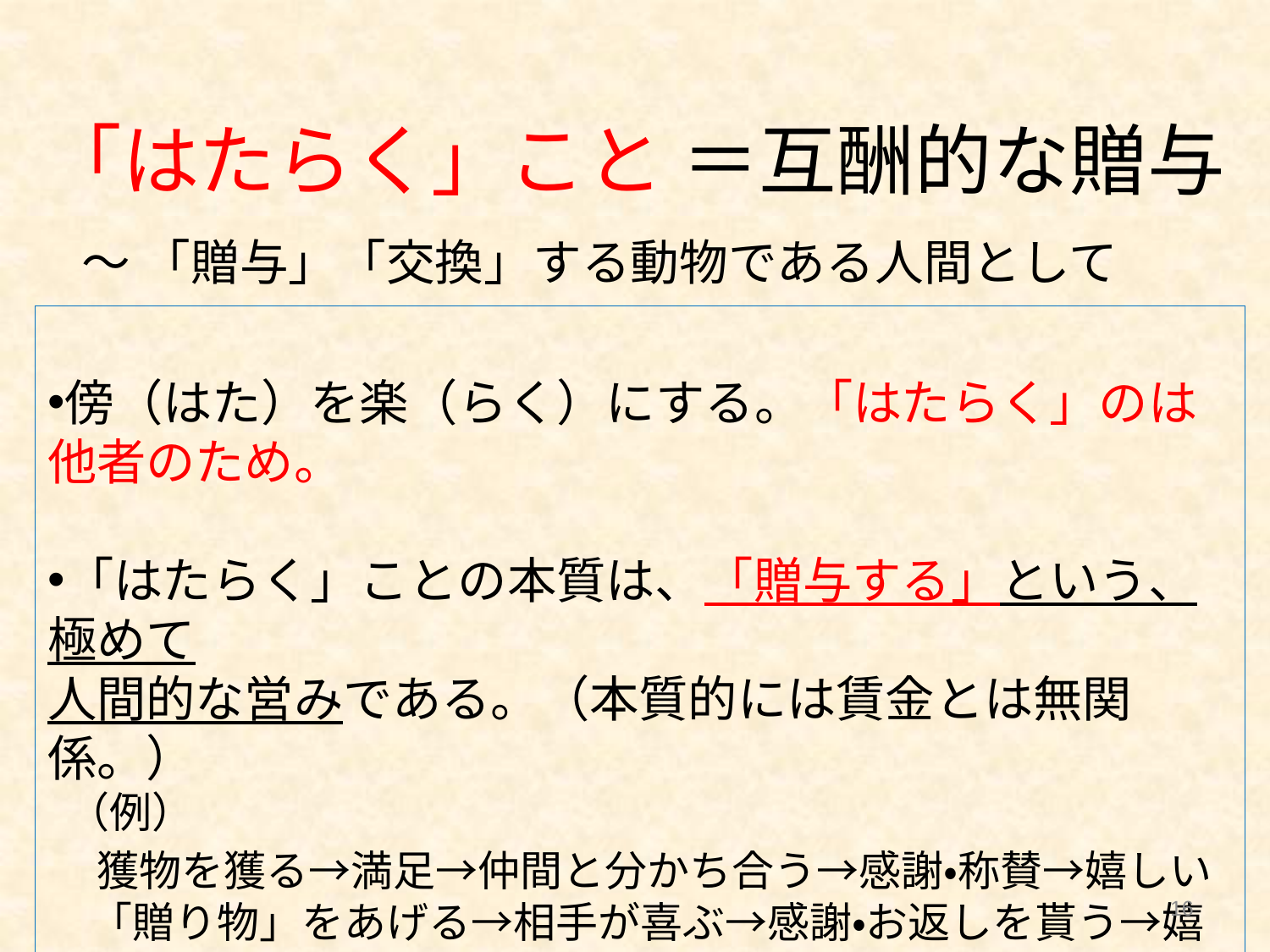

# 「はたらく」こと ＝互酬的な贈与
～ 「贈与」「交換」する動物である人間として

傍（はた）を楽（らく）にする。「はたらく」のは他者のため。

「はたらく」ことの本質は、「贈与する」という、極めて
人間的な営みである。（本質的には賃金とは無関係。）
 （例）
　獲物を獲る→満足→仲間と分かち合う→感謝・称賛→嬉しい
　「贈り物」をあげる→相手が喜ぶ→感謝・お返しを貰う→嬉しい

「はたらく」ことは、一人前の「大人」として認められること。
16